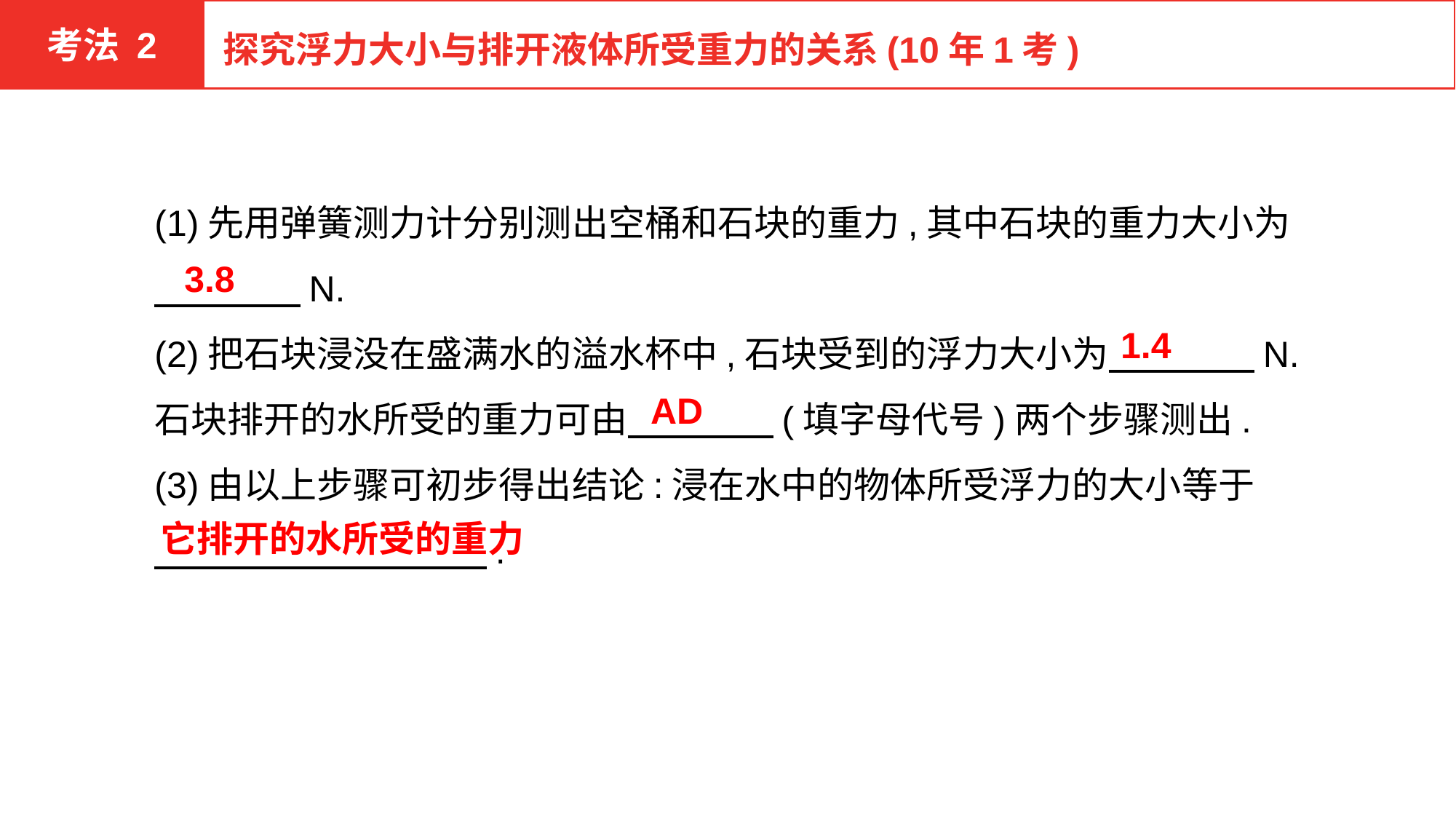

考法 2
探究浮力大小与排开液体所受重力的关系(10年1考)
(1)先用弹簧测力计分别测出空桶和石块的重力,其中石块的重力大小为
　　　　N.
(2)把石块浸没在盛满水的溢水杯中,石块受到的浮力大小为　　　　N.石块排开的水所受的重力可由　　　　(填字母代号)两个步骤测出.
(3)由以上步骤可初步得出结论:浸在水中的物体所受浮力的大小等于
　　　　　　　　     .

 3.8
 1.4
 AD
 它排开的水所受的重力